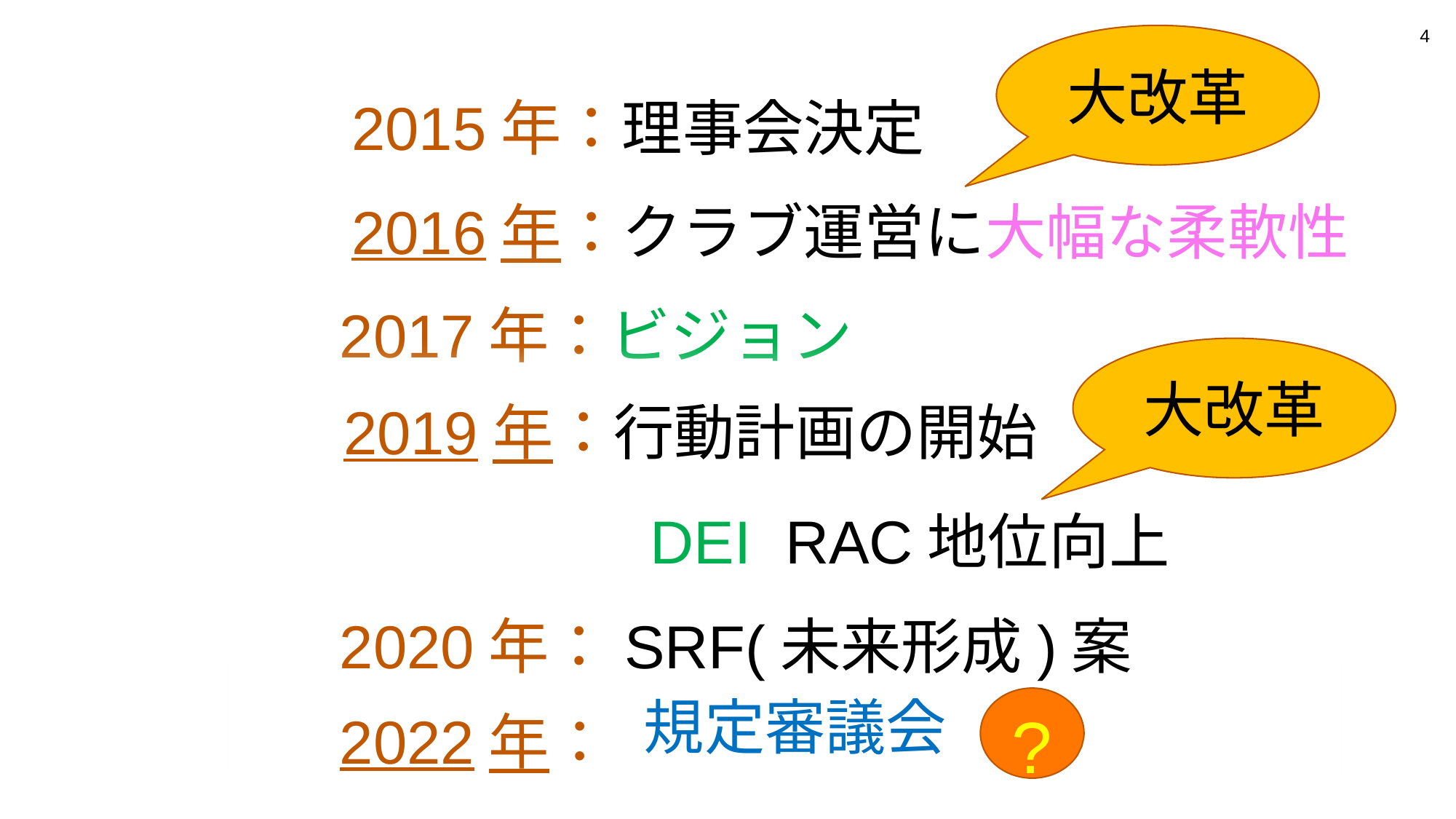

4
大改革
  2015年：理事会決定
  2016年：クラブ運営に大幅な柔軟性
      2017年：ビジョン

大改革

     2019年：行動計画の開始
　　　　　　 DEI  RAC地位向上

      2020年：SRF(未来形成)案
      2022年：

?

規定審議会